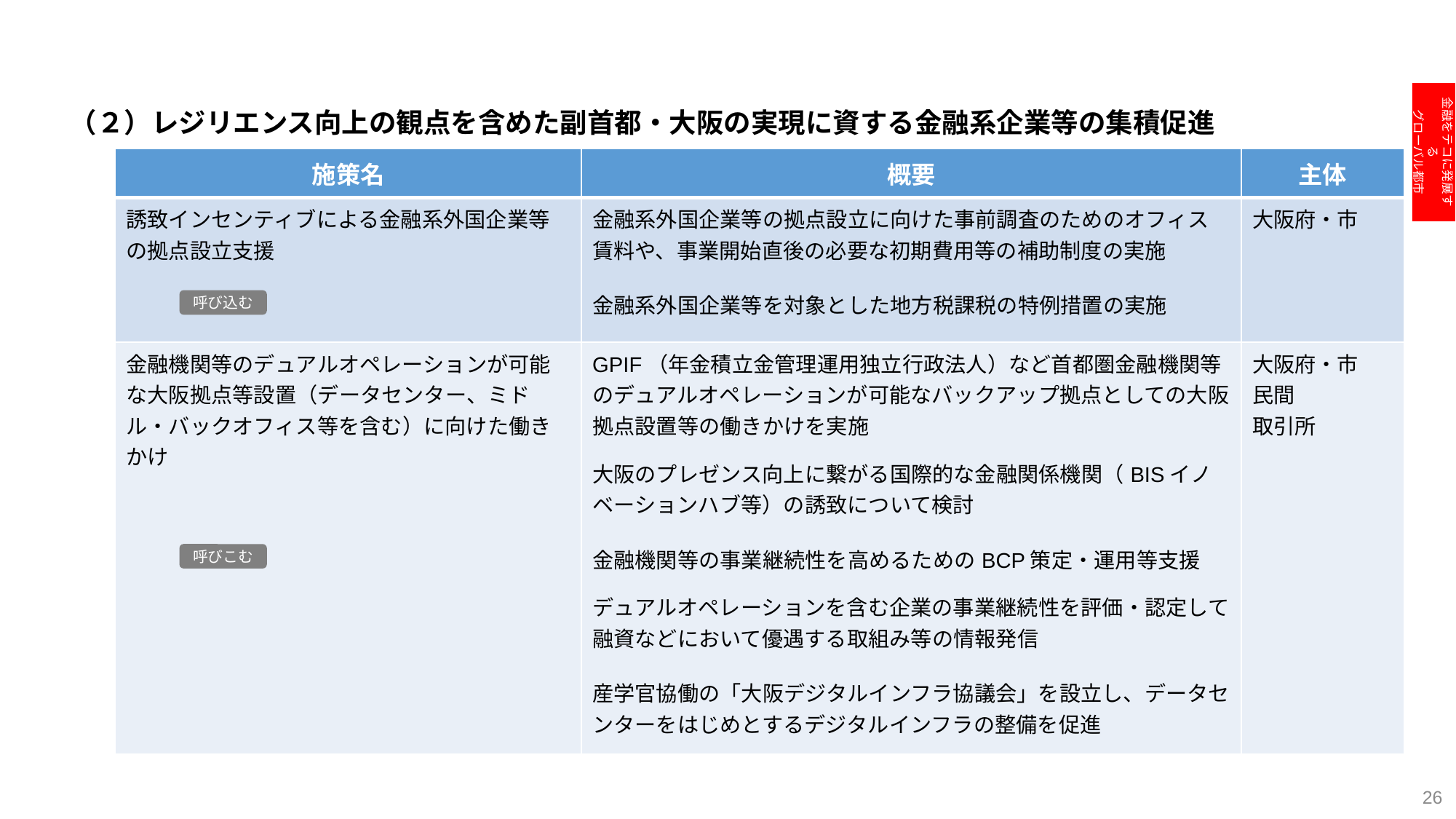

金融をテコに発展する
グローバル都市
（２）レジリエンス向上の観点を含めた副首都・大阪の実現に資する金融系企業等の集積促進
| 施策名 | 概要 | 主体 |
| --- | --- | --- |
| 誘致インセンティブによる金融系外国企業等の拠点設立支援 | 金融系外国企業等の拠点設立に向けた事前調査のためのオフィス賃料や、事業開始直後の必要な初期費用等の補助制度の実施 金融系外国企業等を対象とした地方税課税の特例措置の実施 | 大阪府・市 |
| 金融機関等のデュアルオペレーションが可能な大阪拠点等設置（データセンター、ミドル・バックオフィス等を含む）に向けた働きかけ | GPIF（年金積立金管理運用独立行政法人）など首都圏金融機関等のデュアルオペレーションが可能なバックアップ拠点としての大阪拠点設置等の働きかけを実施 大阪のプレゼンス向上に繋がる国際的な金融関係機関（BISイノベーションハブ等）の誘致について検討 金融機関等の事業継続性を高めるためのBCP策定・運用等支援 デュアルオペレーションを含む企業の事業継続性を評価・認定して融資などにおいて優遇する取組み等の情報発信 産学官協働の「大阪デジタルインフラ協議会」を設立し、データセンターをはじめとするデジタルインフラの整備を促進 | 大阪府・市 民間 取引所 |
呼び込む
呼びこむ
26